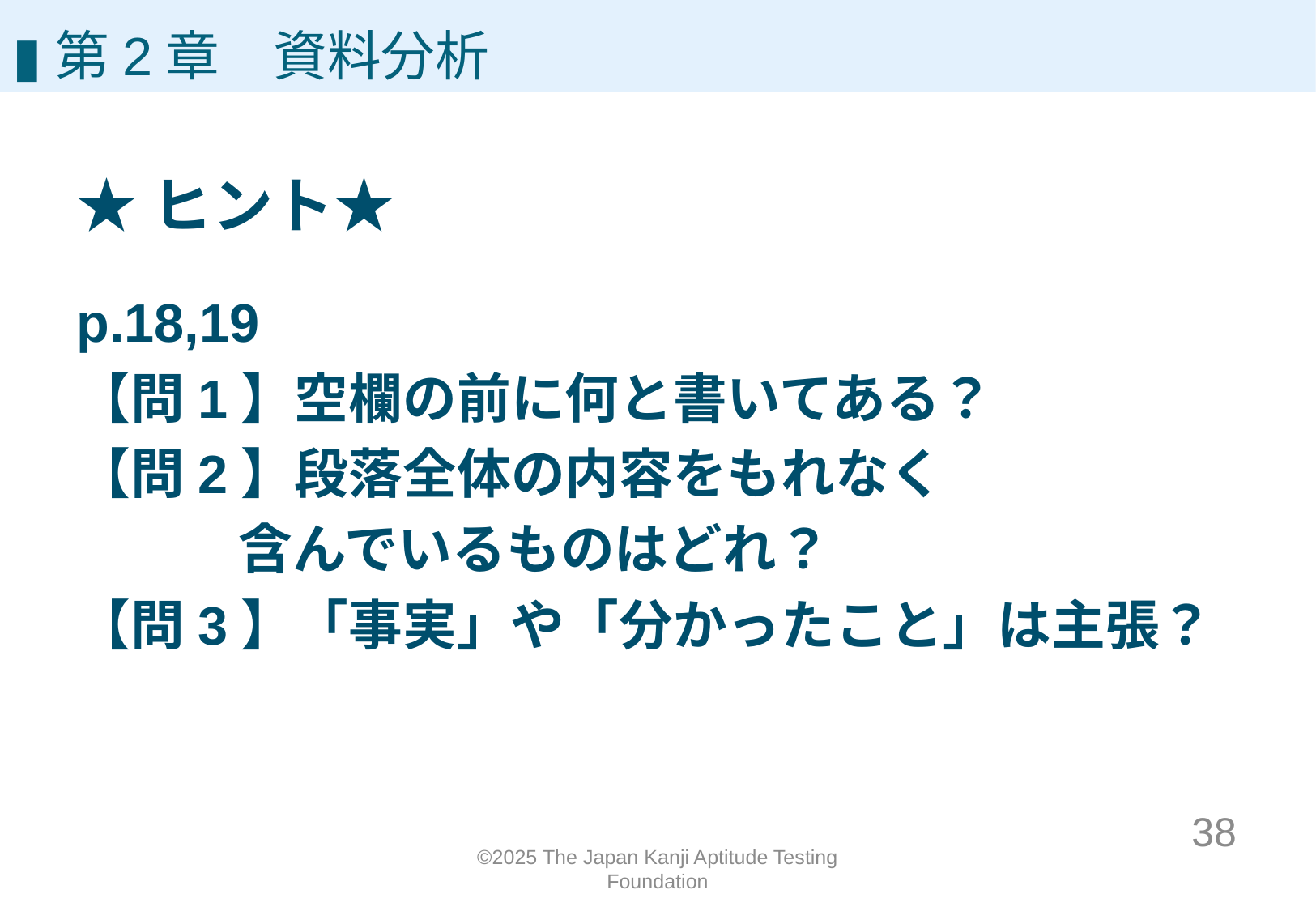

▮第2章　資料分析
★ヒント★

p.18,19
【問1】空欄の前に何と書いてある？
【問2】段落全体の内容をもれなく
　　　含んでいるものはどれ？
【問3】「事実」や「分かったこと」は主張？

©2025 The Japan Kanji Aptitude Testing Foundation
　　　　　38